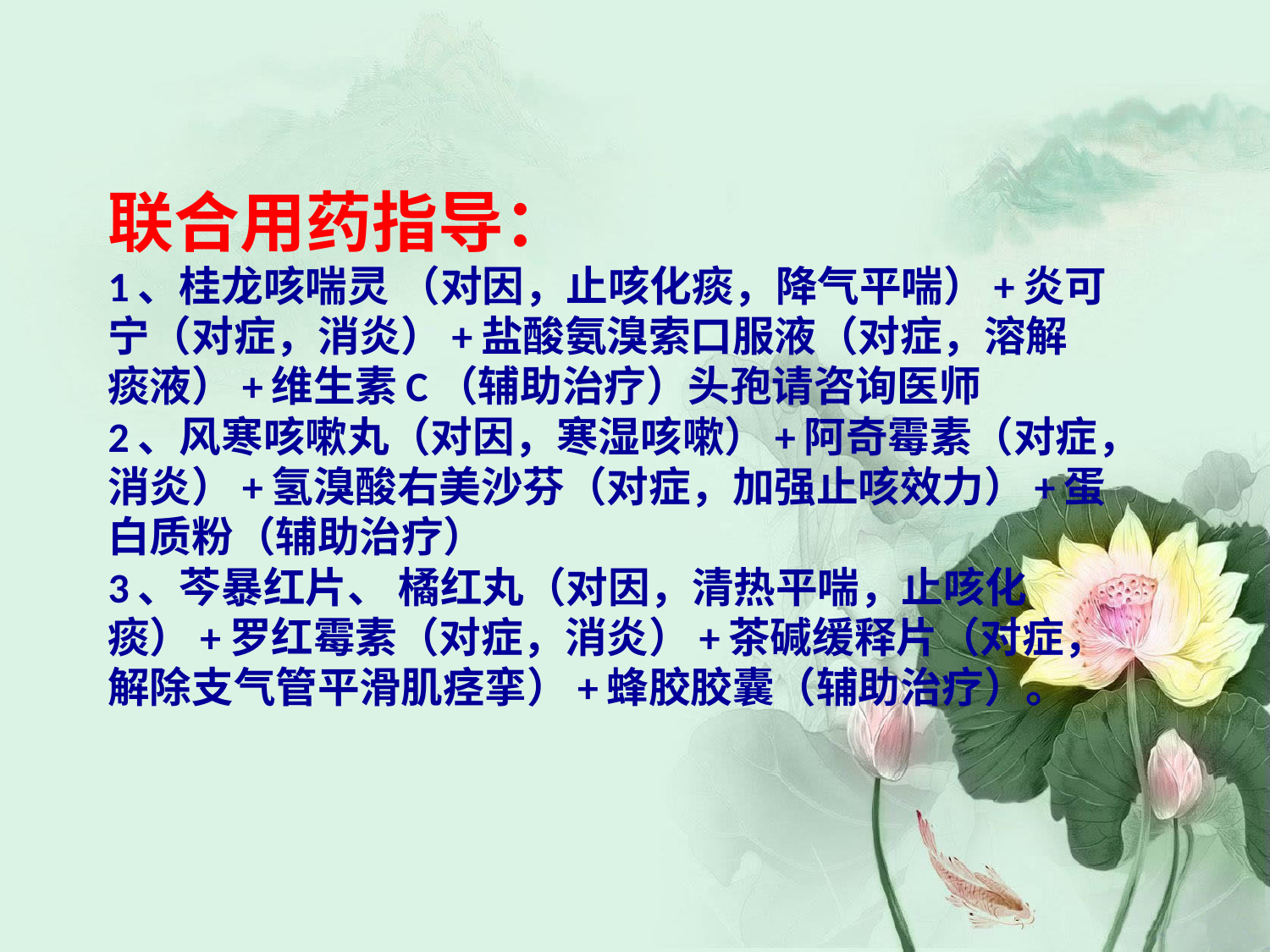

# 联合用药指导： 1、桂龙咳喘灵 （对因，止咳化痰，降气平喘）+炎可宁（对症，消炎）+盐酸氨溴索口服液（对症，溶解痰液）+维生素C（辅助治疗）头孢请咨询医师 2、风寒咳嗽丸（对因，寒湿咳嗽）+阿奇霉素（对症，消炎）+氢溴酸右美沙芬（对症，加强止咳效力）+蛋白质粉（辅助治疗） 3、芩暴红片、 橘红丸（对因，清热平喘，止咳化痰）+罗红霉素（对症，消炎）+茶碱缓释片（对症，解除支气管平滑肌痉挛）+蜂胶胶囊（辅助治疗）。